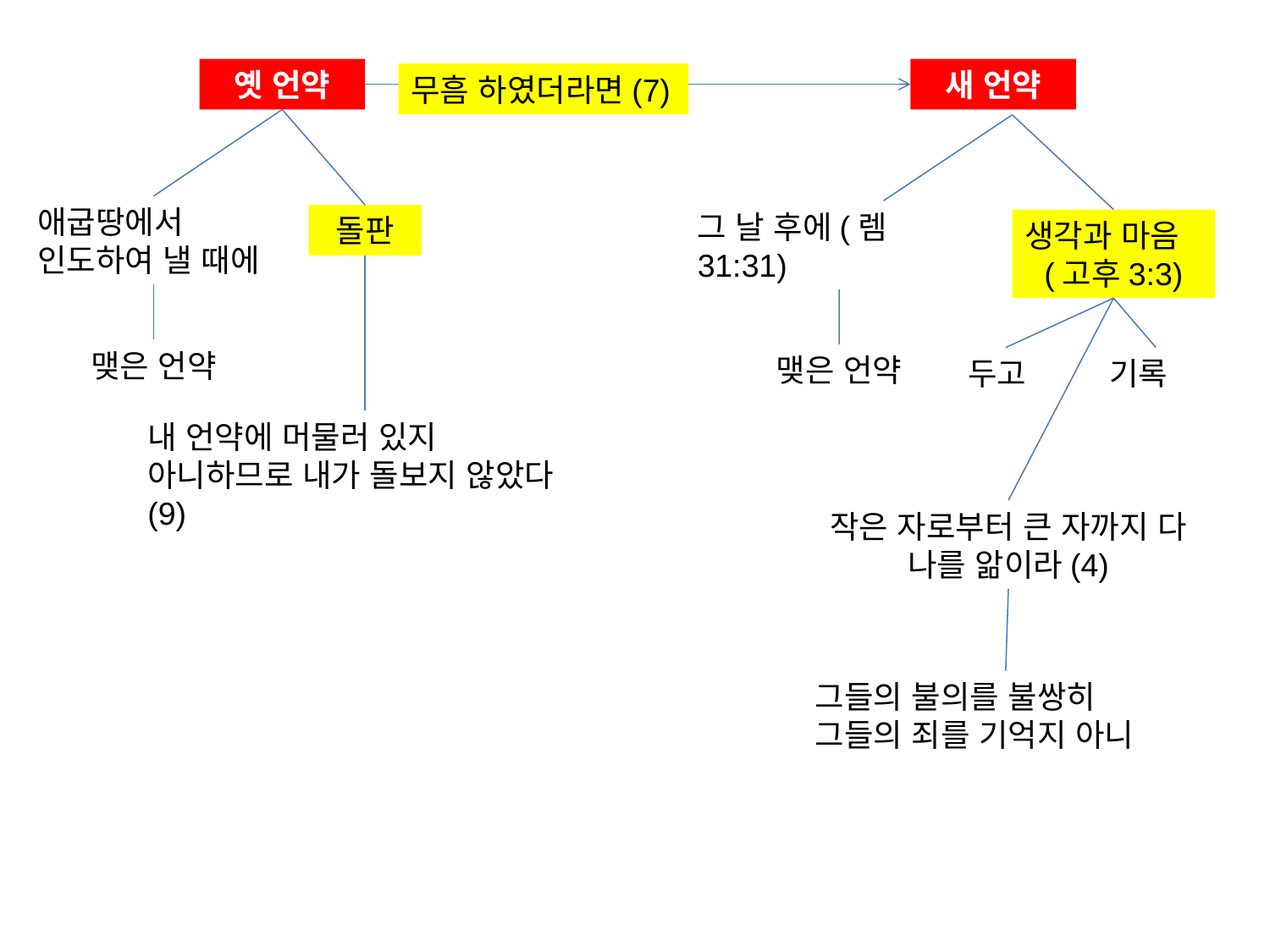

옛 언약
새 언약
무흠 하였더라면(7)
애굽땅에서 인도하여 낼 때에
그 날 후에(렘31:31)
돌판
생각과 마음
(고후3:3)
맺은 언약
맺은 언약
두고
기록
내 언약에 머물러 있지 아니하므로 내가 돌보지 않았다(9)
작은 자로부터 큰 자까지 다 나를 앎이라(4)
그들의 불의를 불쌍히
그들의 죄를 기억지 아니